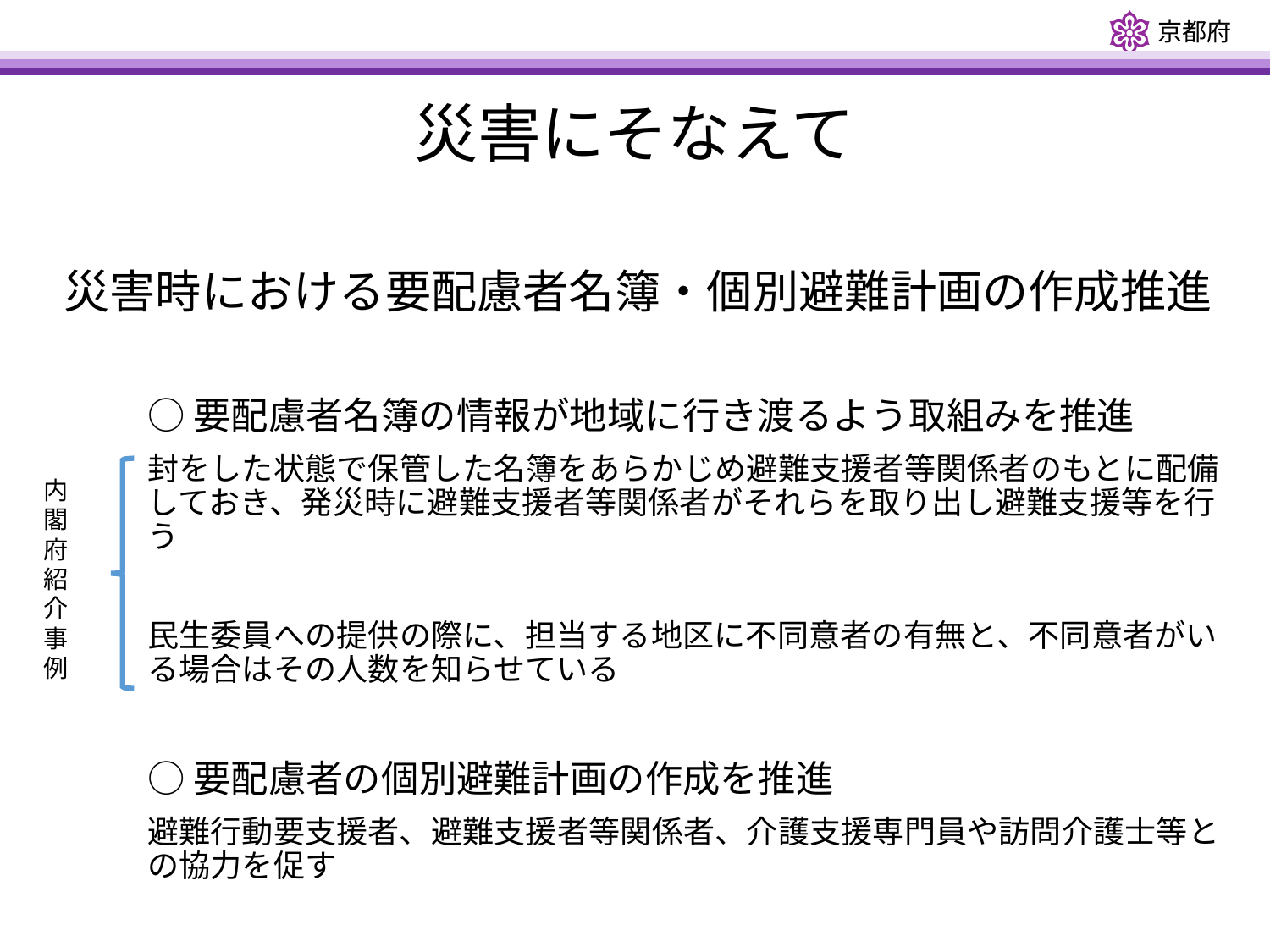

# 災害にそなえて

災害時における要配慮者名簿・個別避難計画の作成推進

○要配慮者名簿の情報が地域に行き渡るよう取組みを推進
封をした状態で保管した名簿をあらかじめ避難支援者等関係者のもとに配備しておき、発災時に避難支援者等関係者がそれらを取り出し避難支援等を行う

民生委員への提供の際に、担当する地区に不同意者の有無と、不同意者がいる場合はその人数を知らせている

○要配慮者の個別避難計画の作成を推進
避難行動要支援者、避難支援者等関係者、介護支援専門員や訪問介護士等との協力を促す

内閣府
紹介事例